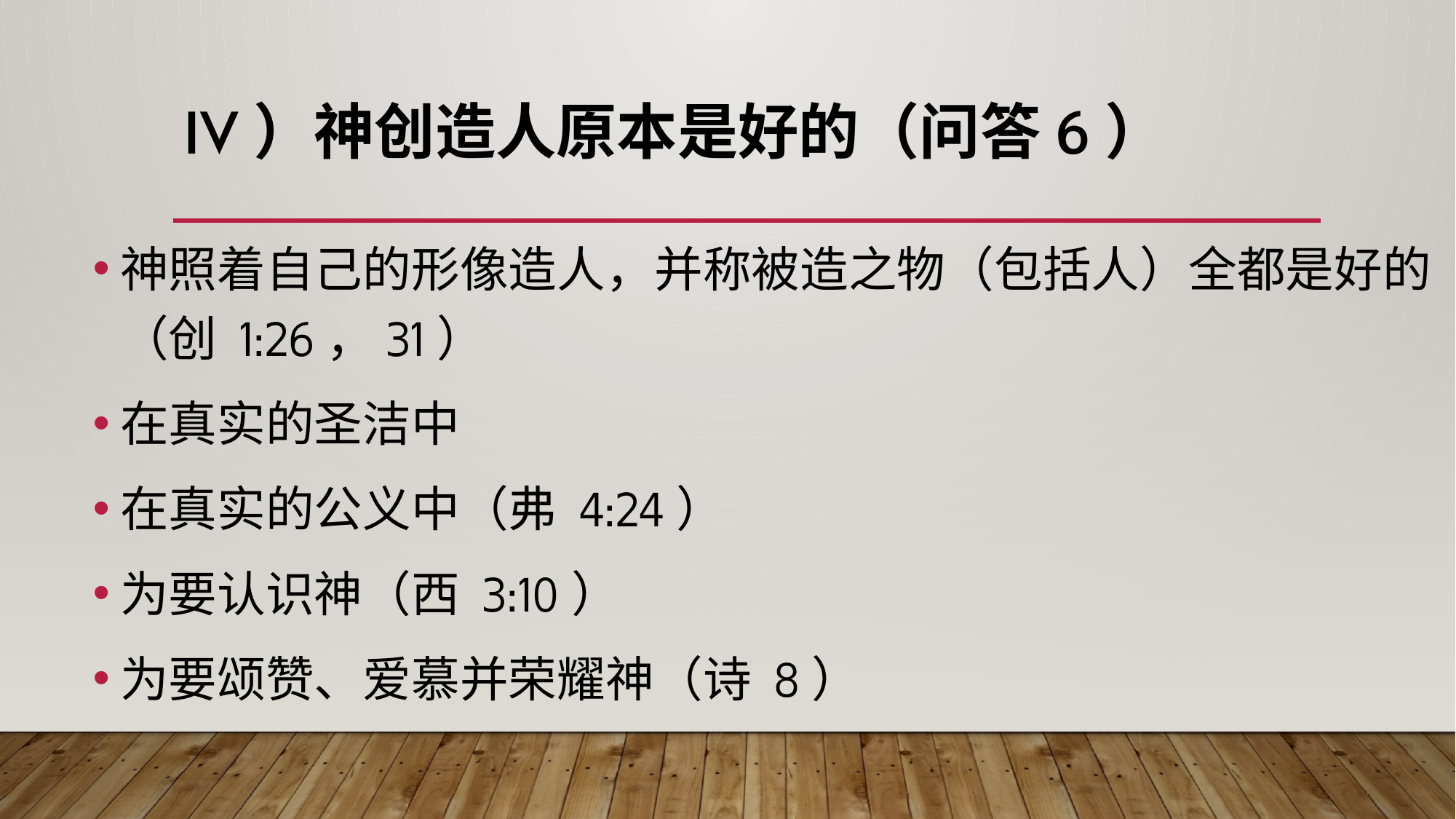

# IV）神创造人原本是好的（问答6）
神照着自己的形像造人，并称被造之物（包括人）全都是好的（创 1:26，31）
在真实的圣洁中
在真实的公义中（弗 4:24）
为要认识神（西 3:10）
为要颂赞、爱慕并荣耀神（诗 8）